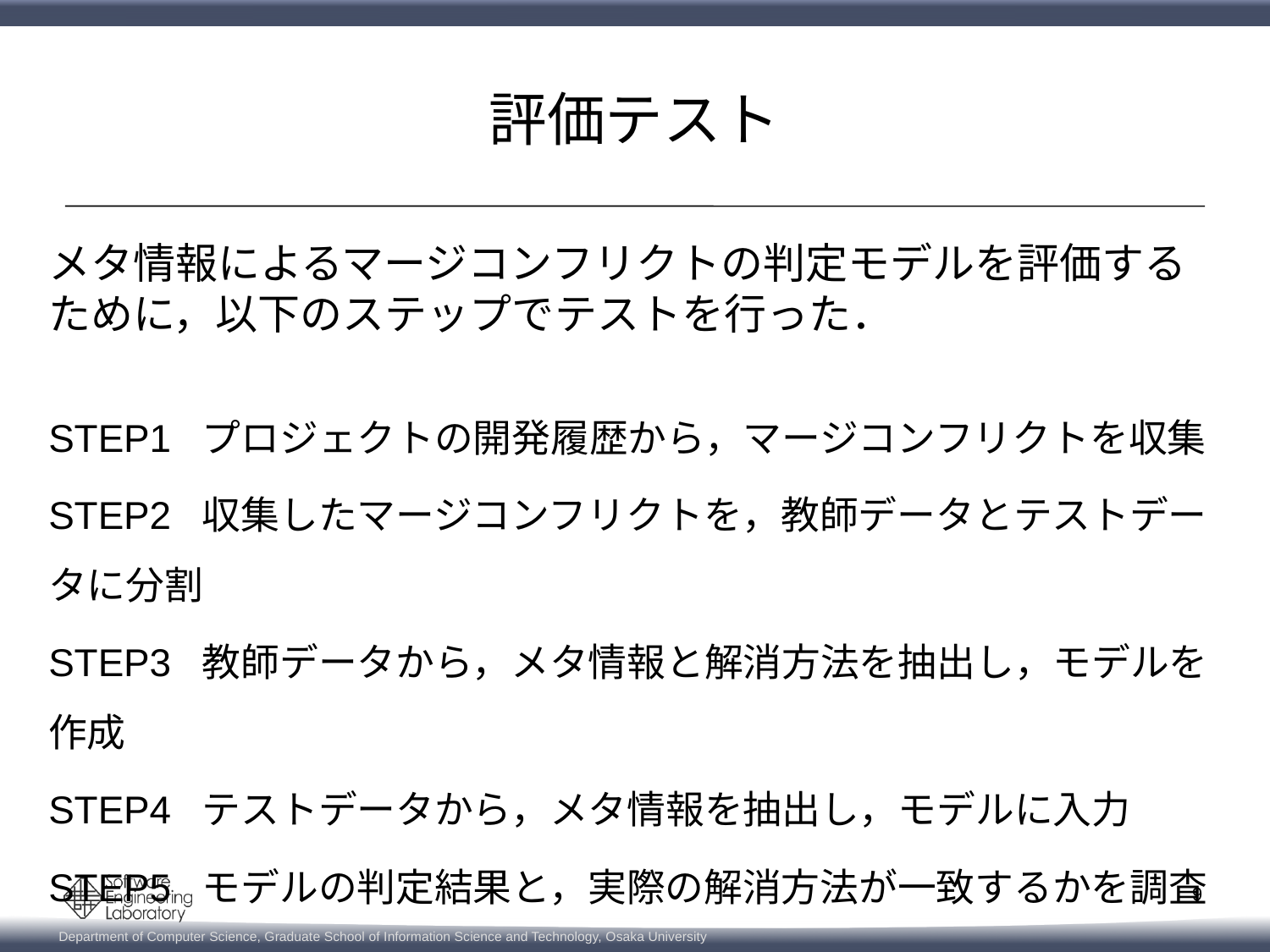

# 評価テスト
メタ情報によるマージコンフリクトの判定モデルを評価するために，以下のステップでテストを行った．

STEP1  プロジェクトの開発履歴から，マージコンフリクトを収集
STEP2  収集したマージコンフリクトを，教師データとテストデータに分割
STEP3  教師データから，メタ情報と解消方法を抽出し，モデルを作成
STEP4  テストデータから，メタ情報を抽出し，モデルに入力
STEP5  モデルの判定結果と，実際の解消方法が一致するかを調査
9